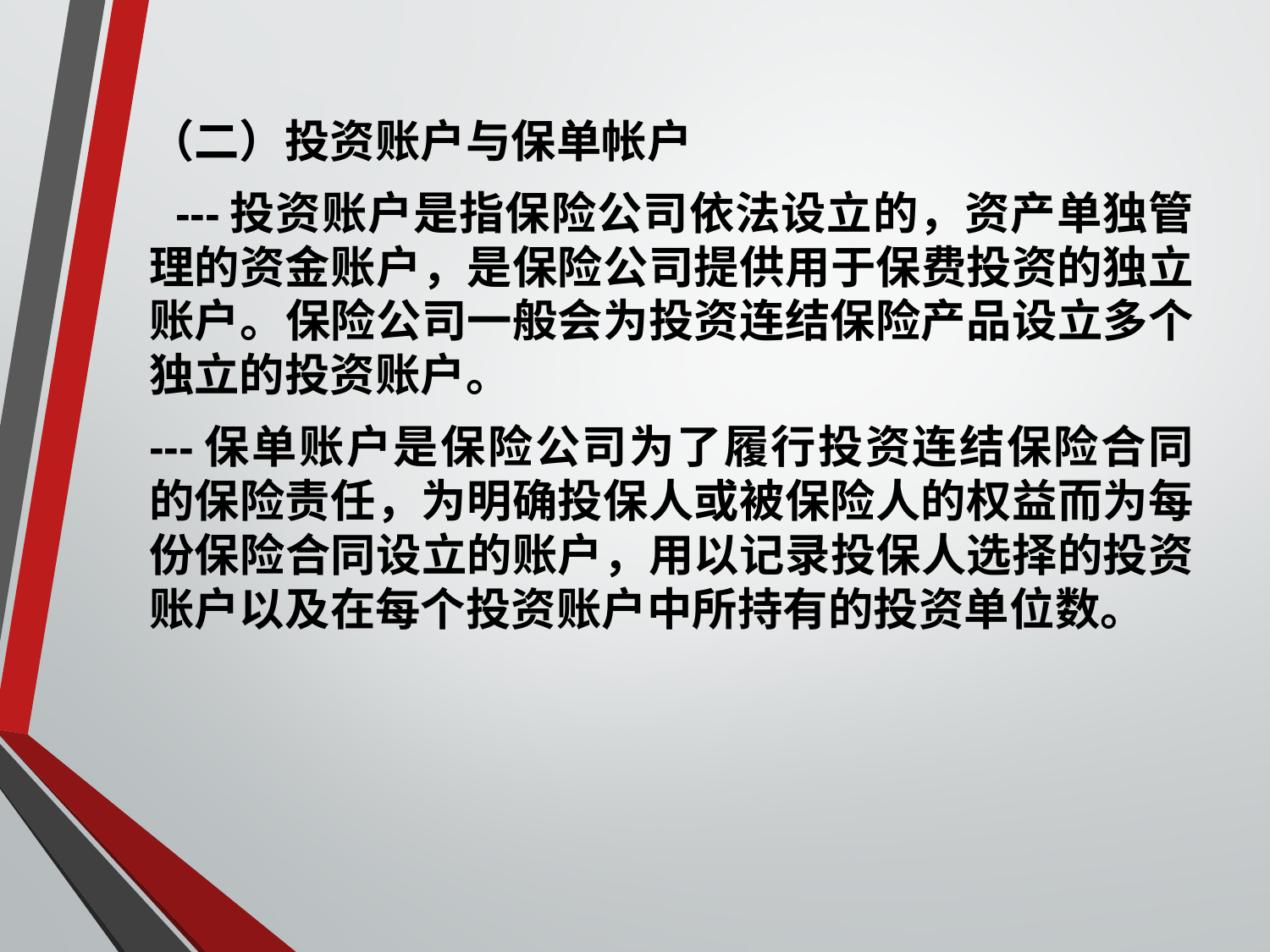

（二）投资账户与保单帐户
  ---投资账户是指保险公司依法设立的，资产单独管理的资金账户，是保险公司提供用于保费投资的独立账户。保险公司一般会为投资连结保险产品设立多个独立的投资账户。
---保单账户是保险公司为了履行投资连结保险合同的保险责任，为明确投保人或被保险人的权益而为每份保险合同设立的账户，用以记录投保人选择的投资账户以及在每个投资账户中所持有的投资单位数。